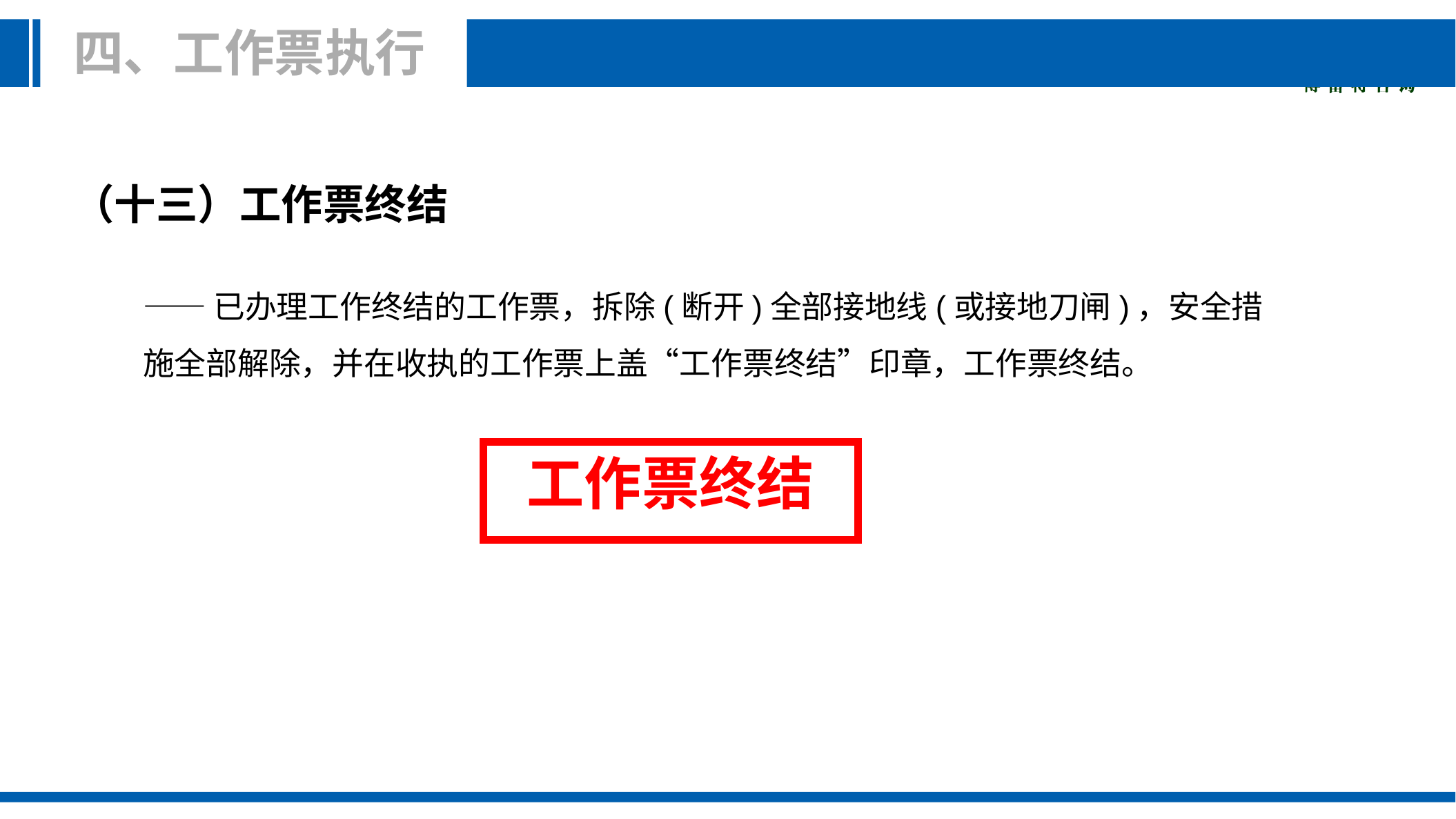

四、工作票执行
 （十三）工作票终结
——已办理工作终结的工作票，拆除(断开)全部接地线(或接地刀闸)，安全措施全部解除，并在收执的工作票上盖“工作票终结”印章，工作票终结。
工作票终结